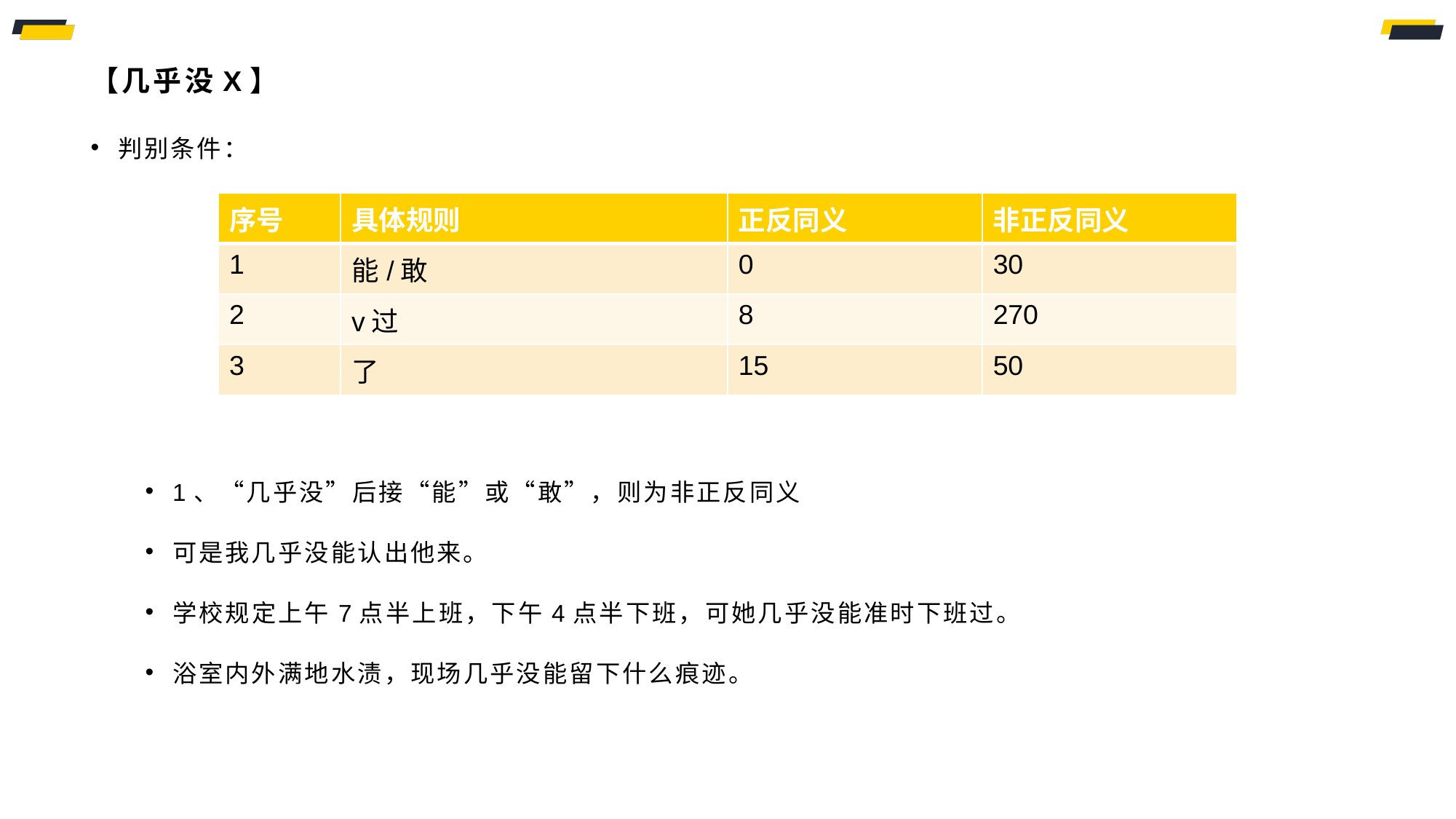

# 【几乎没X】
判别条件：

1、“几乎没”后接“能”或“敢”，则为非正反同义
可是我几乎没能认出他来。
学校规定上午7点半上班，下午4点半下班，可她几乎没能准时下班过。
浴室内外满地水渍，现场几乎没能留下什么痕迹。
| 序号 | 具体规则 | 正反同义 | 非正反同义 |
| --- | --- | --- | --- |
| 1 | 能/敢 | 0 | 30 |
| 2 | v过 | 8 | 270 |
| 3 | 了 | 15 | 50 |